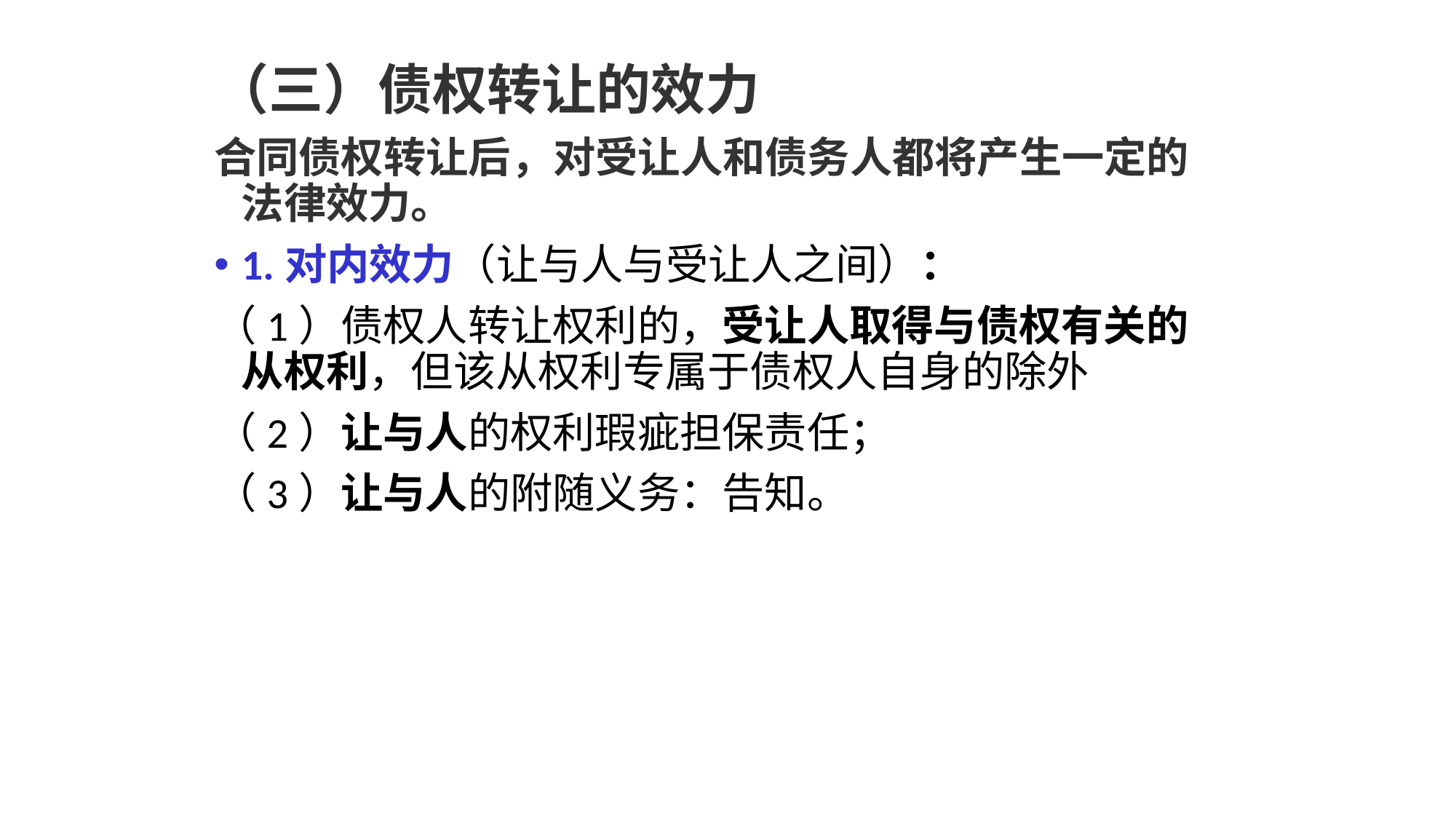

（三）债权转让的效力
合同债权转让后，对受让人和债务人都将产生一定的法律效力。
1.对内效力（让与人与受让人之间）：
（1）债权人转让权利的，受让人取得与债权有关的从权利，但该从权利专属于债权人自身的除外
（2）让与人的权利瑕疵担保责任；
（3）让与人的附随义务：告知。